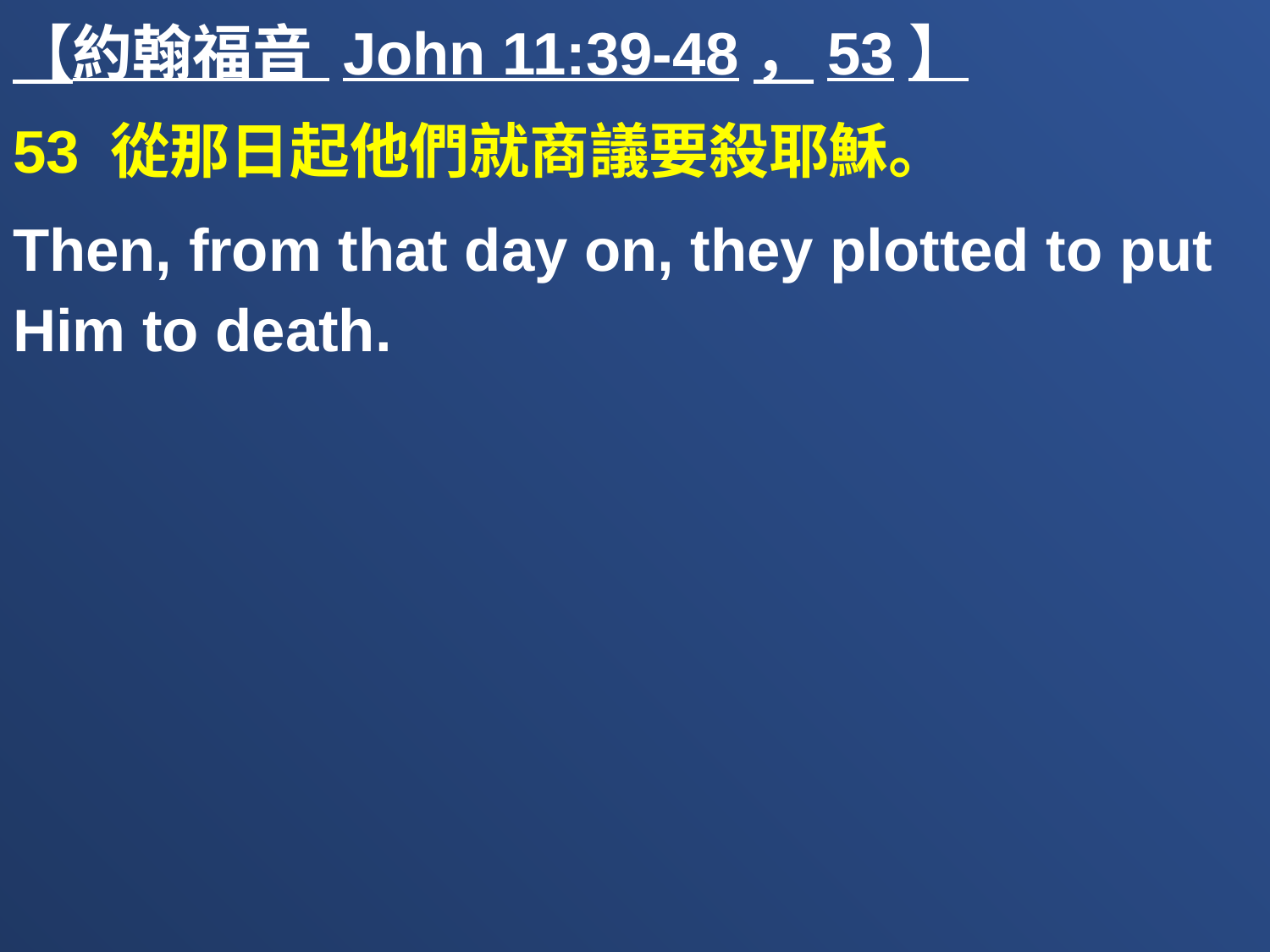

【約翰福音 John 11:39-48，53】
53 從那日起他們就商議要殺耶穌。
Then, from that day on, they plotted to put Him to death.